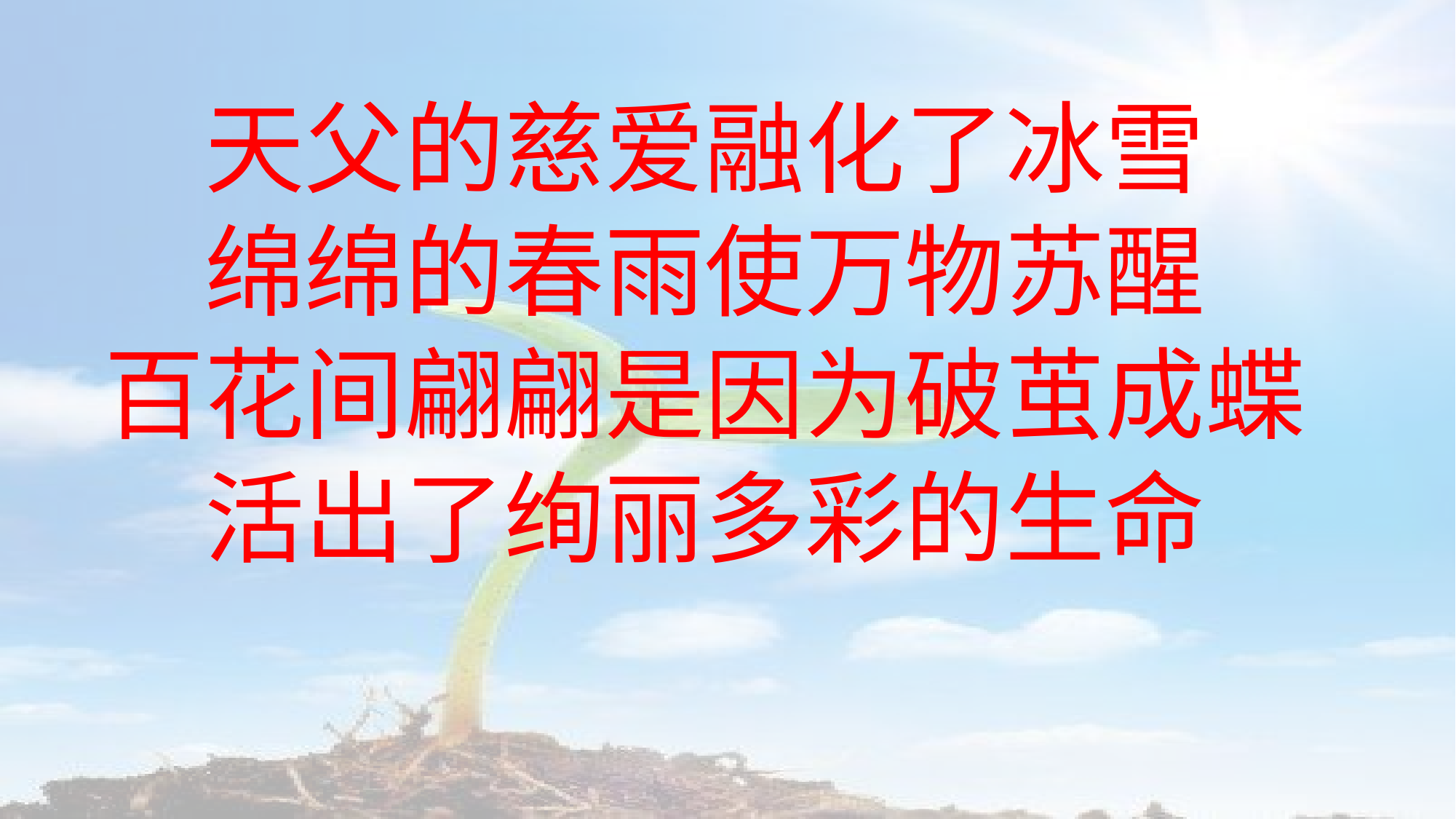

天父的慈爱融化了冰雪
绵绵的春雨使万物苏醒
百花间翩翩是因为破茧成蝶
活出了绚丽多彩的生命